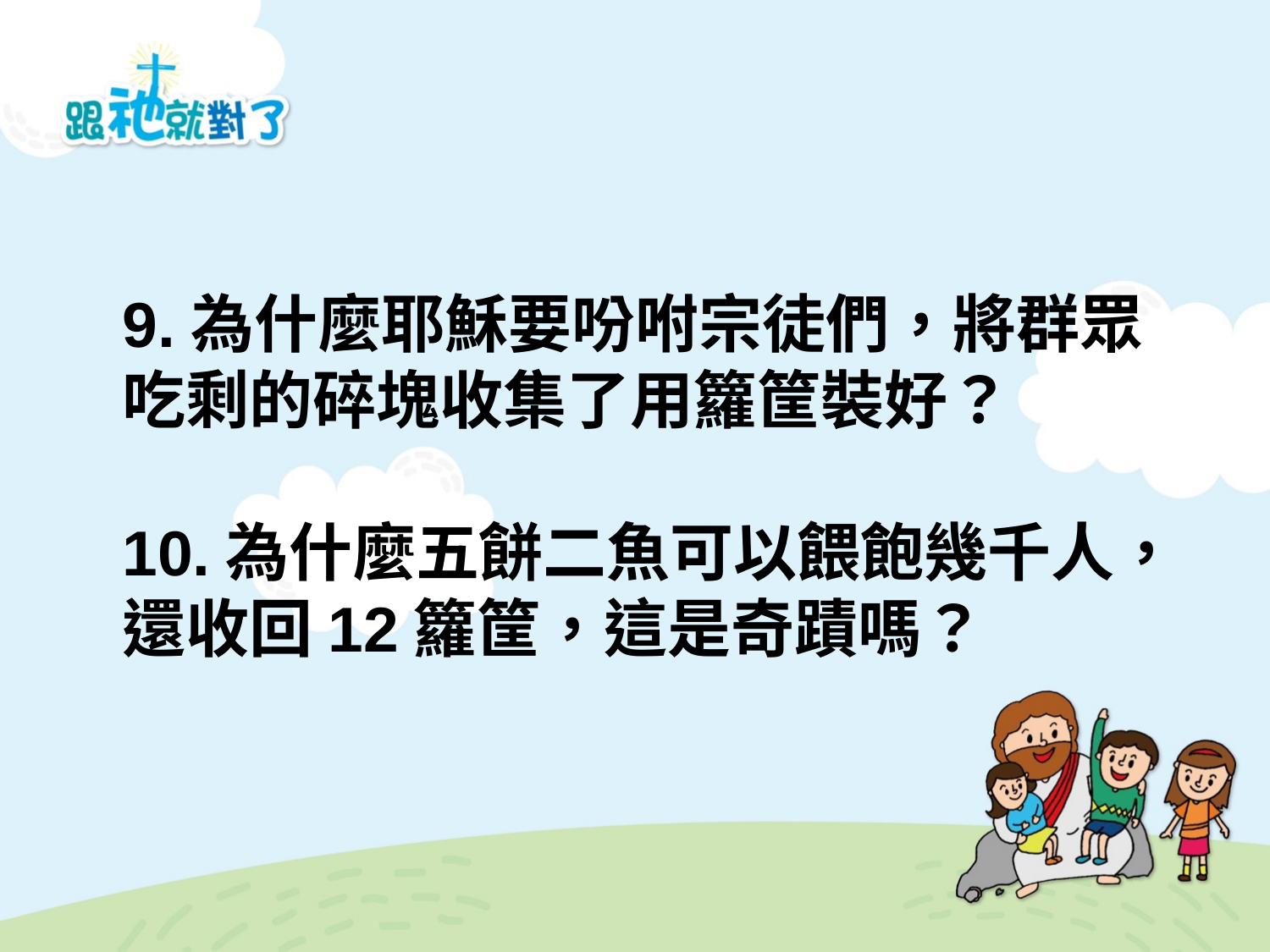

9.為什麼耶穌要吩咐宗徒們，將群眾吃剩的碎塊收集了用籮筐裝好？

10.為什麼五餅二魚可以餵飽幾千人，還收回12籮筐，這是奇蹟嗎？